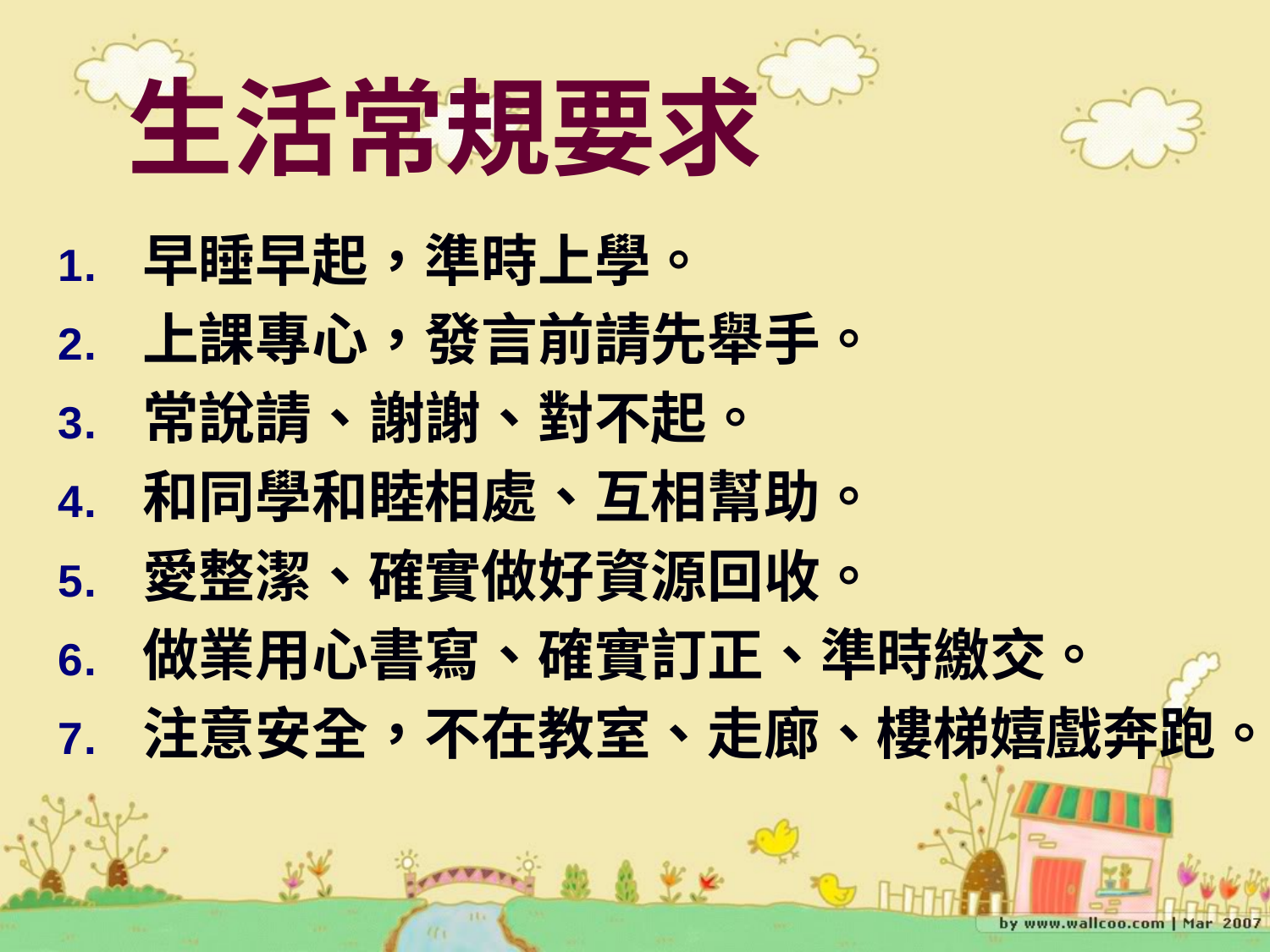

# 生活常規要求
早睡早起，準時上學。
上課專心，發言前請先舉手。
常說請、謝謝、對不起。
和同學和睦相處、互相幫助。
愛整潔、確實做好資源回收。
做業用心書寫、確實訂正、準時繳交。
注意安全，不在教室、走廊、樓梯嬉戲奔跑。